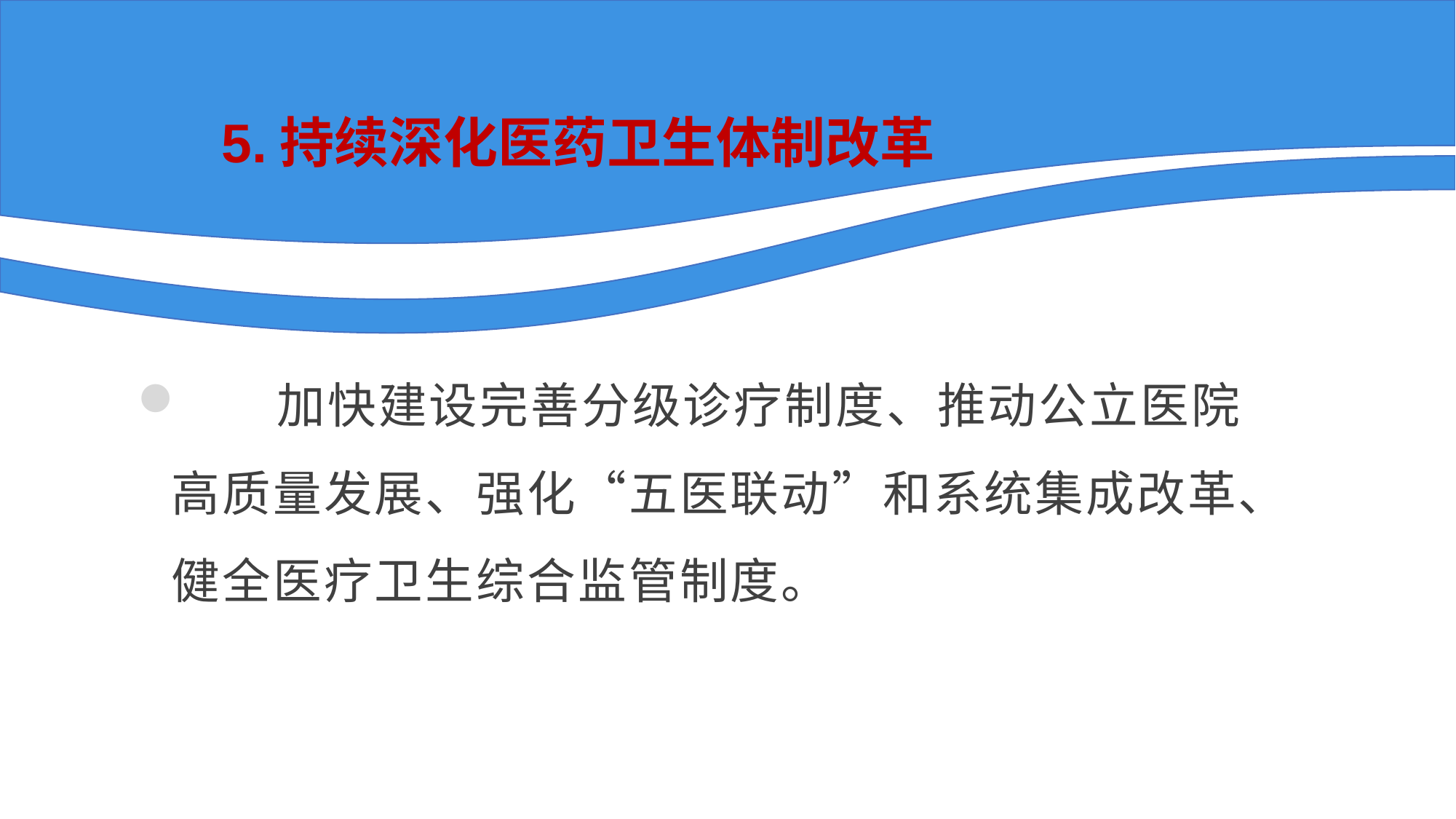

5.持续深化医药卫生体制改革

      加快建设完善分级诊疗制度、推动公立医院高质量发展、强化“五医联动”和系统集成改革、健全医疗卫生综合监管制度。